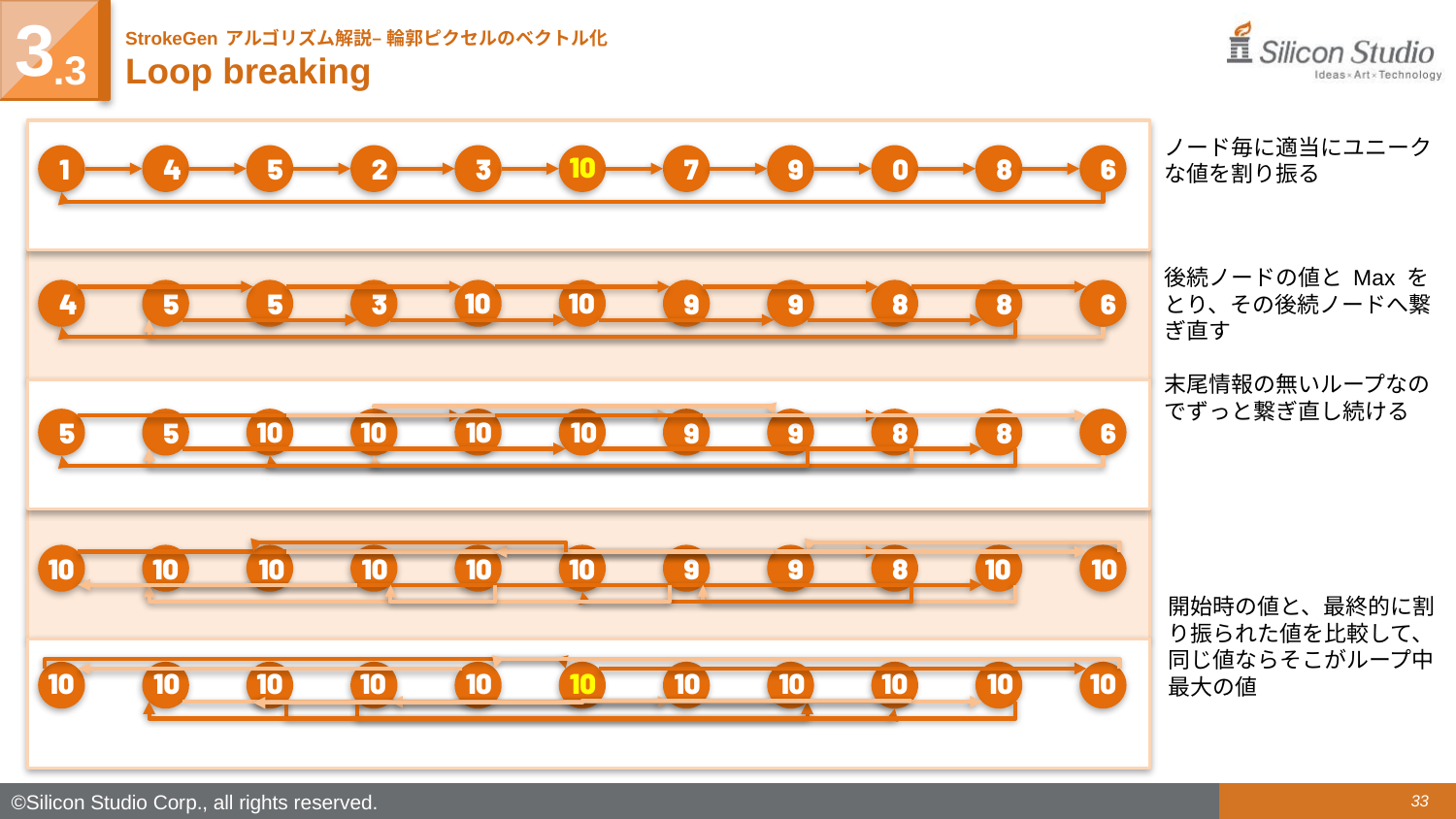

3
# StrokeGen アルゴリズム解説– 輪郭ピクセルのベクトル化 Loop breaking
.3

ノード毎に適当にユニークな値を割り振る
10
1
4
5
2
3

7
9
0
8
6

後続ノードの値と Max をとり、その後続ノードへ繋ぎ直す

末尾情報の無いループなのでずっと繋ぎ直し続ける
10
10
4
5
5
3

9
9
8
8
6

10
10
10
10
5
5

9
9
8
8
6

10
10
10
10
10
10
10
10
8

9
9

開始時の値と、最終的に割り振られた値を比較して、同じ値ならそこがループ中最大の値

10
10
10
10
10
10
10
10
10
10
10